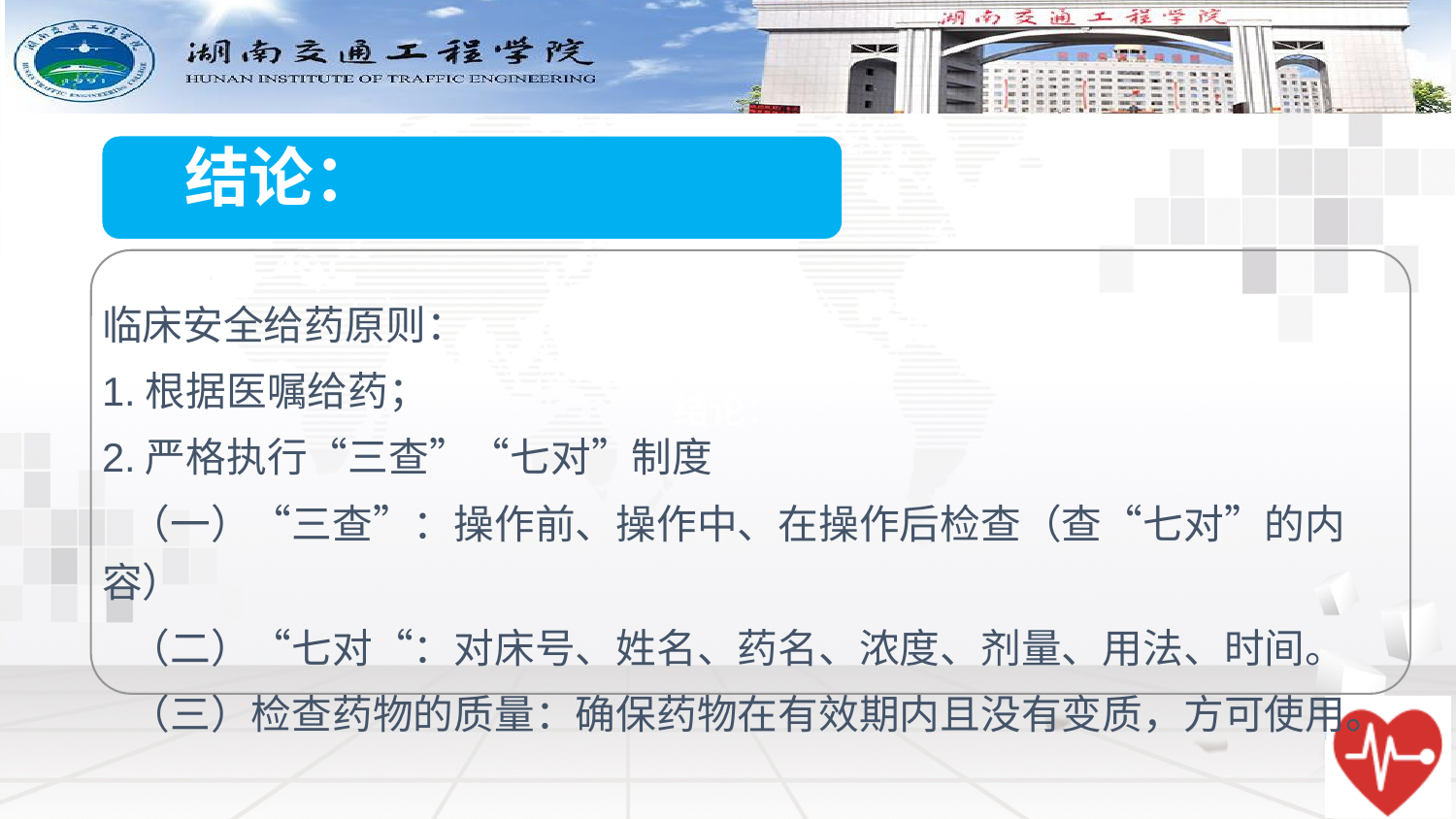

结论：

临床安全给药原则：
1.根据医嘱给药；
2.严格执行“三查”“七对”制度
  （一）“三查”：操作前、操作中、在操作后检查（查“七对”的内容）
  （二）“七对“：对床号、姓名、药名、浓度、剂量、用法、时间。
  （三）检查药物的质量：确保药物在有效期内且没有变质，方可使用。

结论：